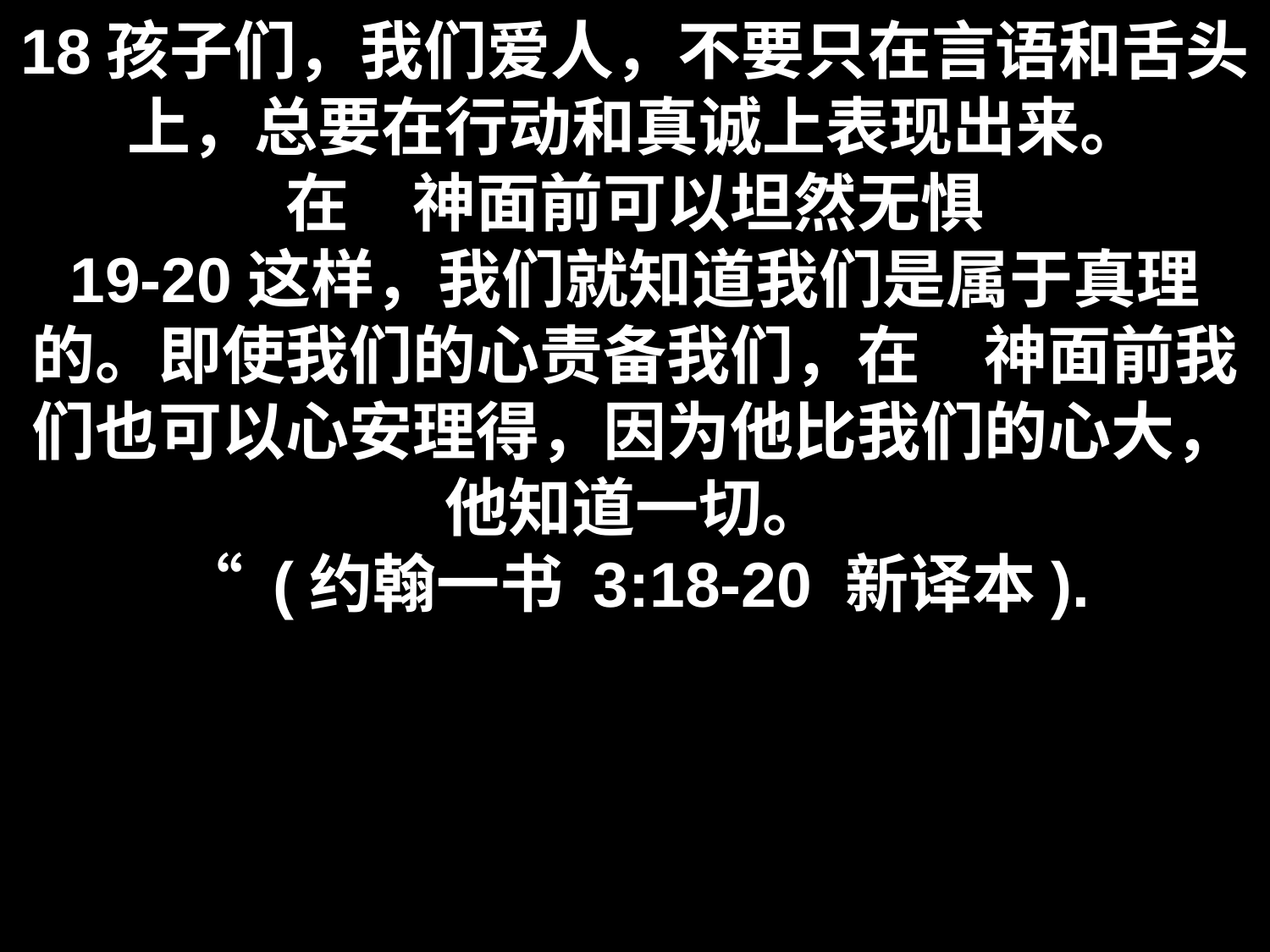

# 18孩子们，我们爱人，不要只在言语和舌头上，总要在行动和真诚上表现出来。 在　神面前可以坦然无惧 19-20这样，我们就知道我们是属于真理的。即使我们的心责备我们，在　神面前我们也可以心安理得，因为他比我们的心大，他知道一切。 “ (约翰一书 3:18-20 新译本).